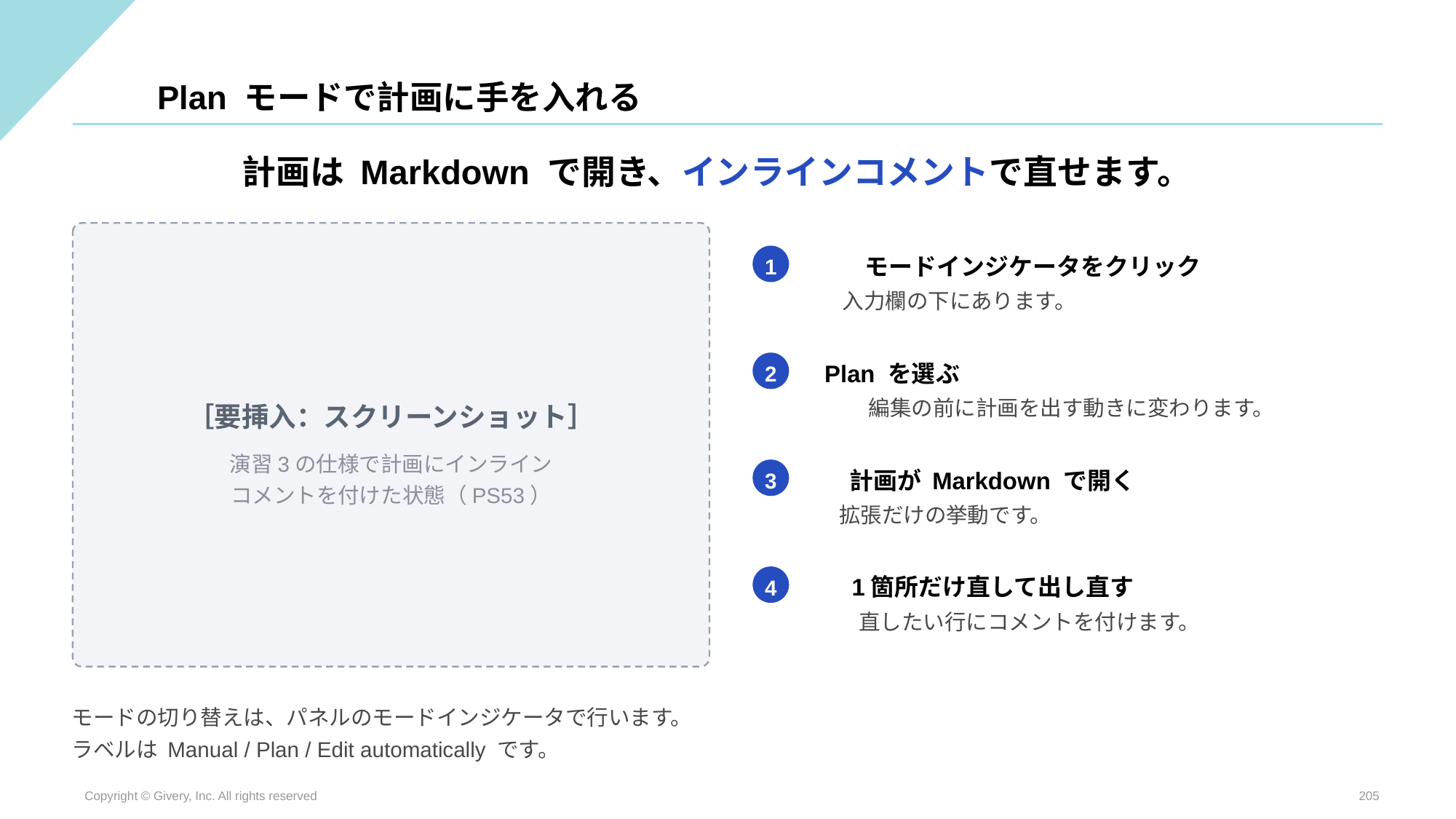

Plan モードで計画に手を入れる

計画は Markdown で開き、インラインコメントで直せます。

モードインジケータをクリック
1
入力欄の下にあります。

Plan を選ぶ
2
編集の前に計画を出す動きに変わります。
［要挿入：スクリーンショット］
演習3の仕様で計画にインライン

計画が Markdown で開く
3
コメントを付けた状態（PS53）
拡張だけの挙動です。

1箇所だけ直して出し直す
4
直したい行にコメントを付けます。
モードの切り替えは、パネルのモードインジケータで行います。
ラベルは Manual / Plan / Edit automatically です。
Copyright © Givery, Inc. All rights reserved
205